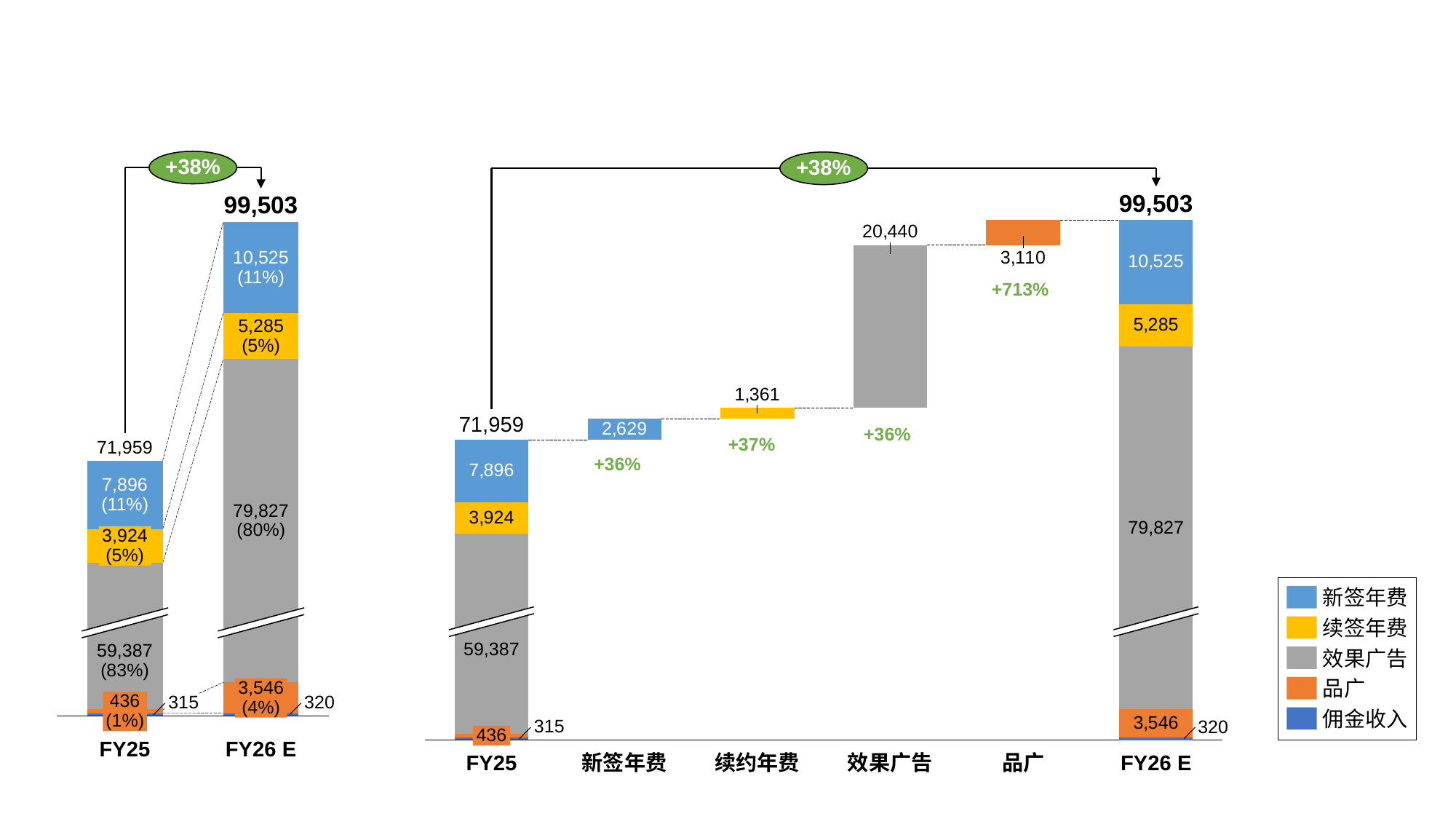

+38%
+38%

### Chart

| Category |  |  |  |  |  |  |
|---|---|---|---|---|---|---|

### Chart

| Category |  |  |  |  |  |
|---|---|---|---|---|---|
99,503
99,503
10,525
(11%)
(+87.8%)
+713%
(+58.8%)
5,285
(5%)
71,959
+36%
+37%
71,959
+36%
7,896
(11%)
79,827
(80%)
79,827
3,924
(5%)

新签年费

续签年费
59,387
59,387
(83%)

效果广告

3,546
(4%)
品广
436
(1%)

佣金收入
320
436
FY25
FY26 E
FY25
新签年费
续约年费
效果广告
品广
FY26 E